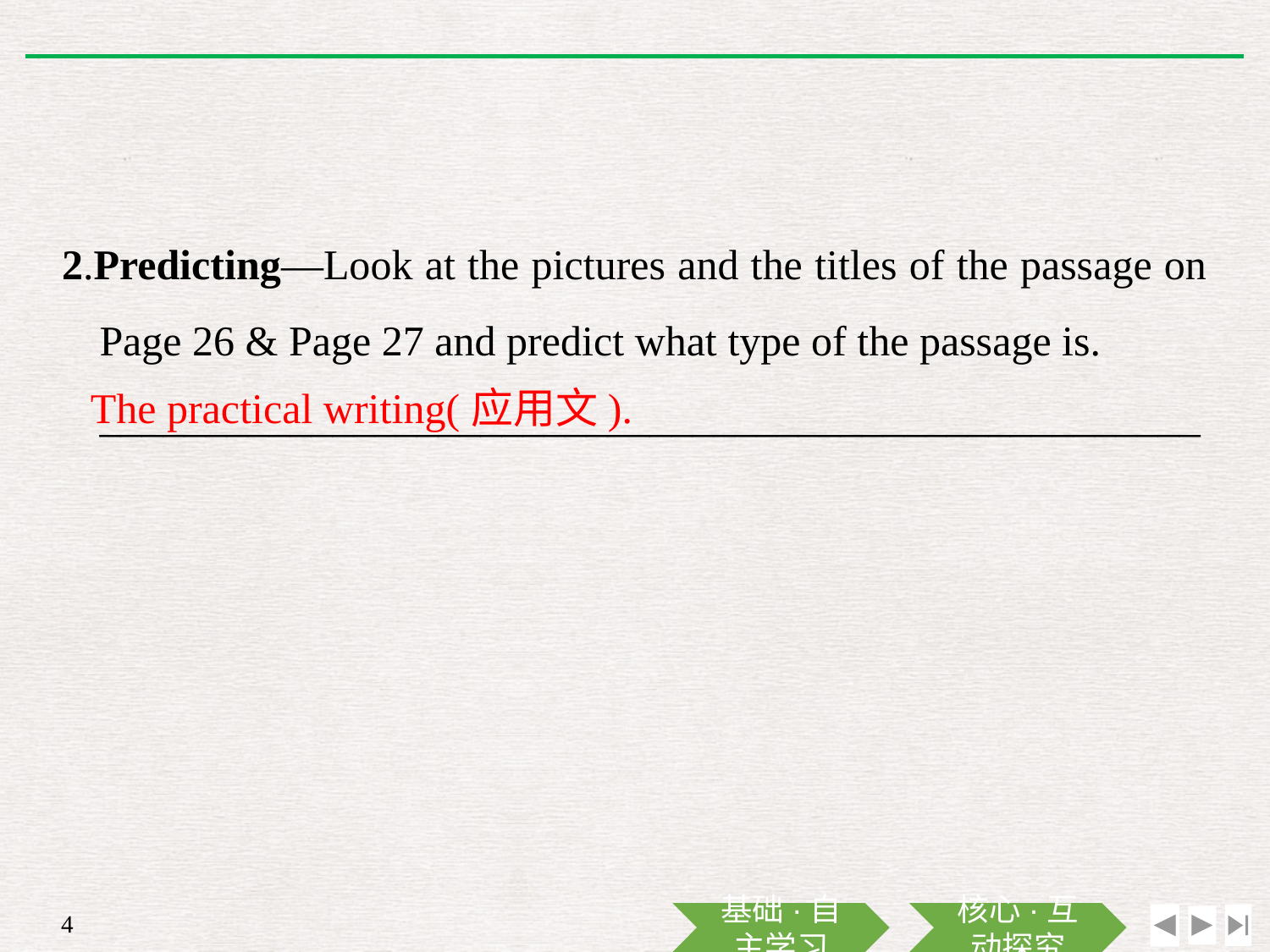

2.Predicting—Look at the pictures and the titles of the passage on Page 26 & Page 27 and predict what type of the passage is.
	____________________________________________________
The practical writing(应用文).